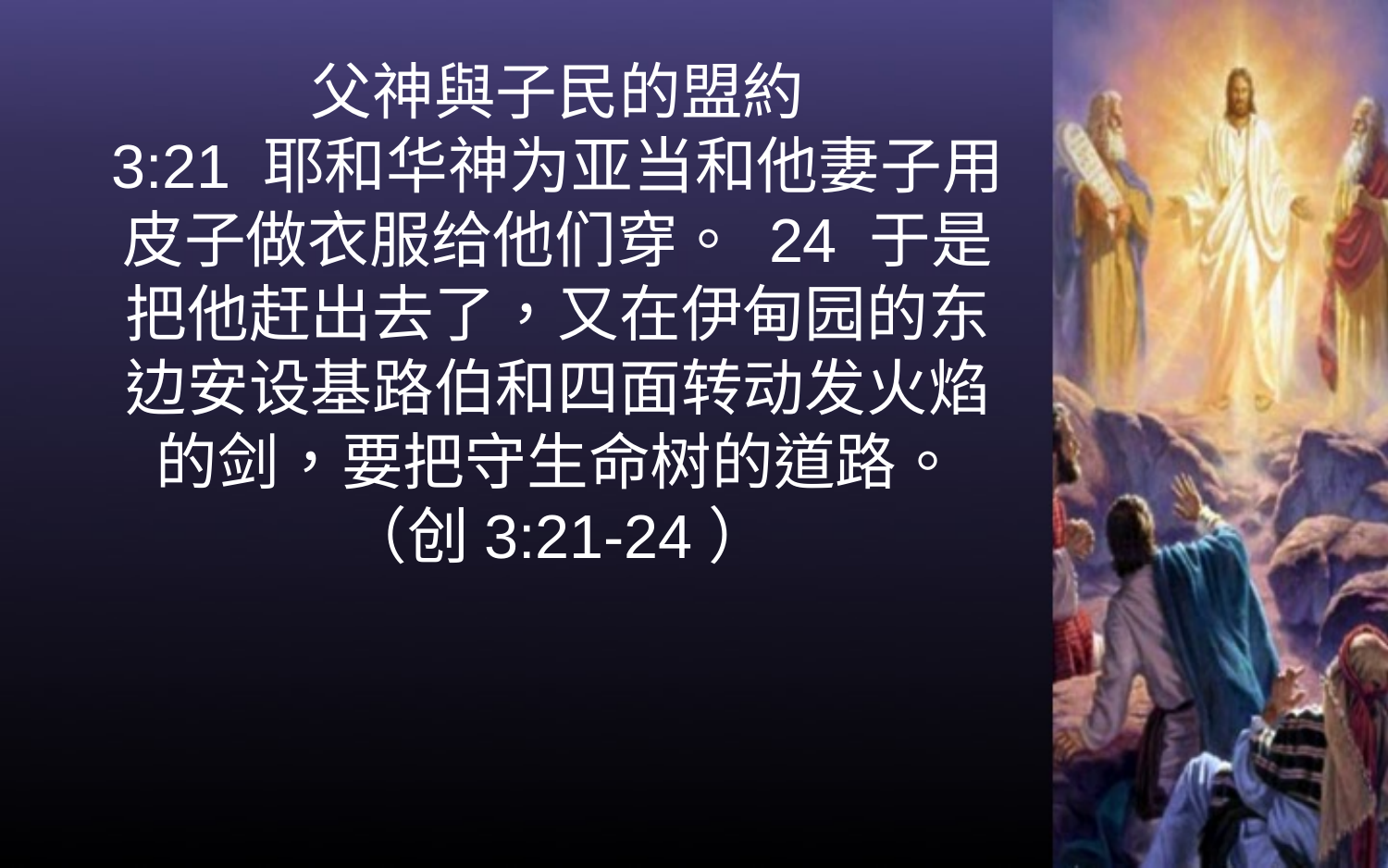

父神與子民的盟約
3:21 耶和华神为亚当和他妻子用皮子做衣服给他们穿。 24 于是把他赶出去了，又在伊甸园的东边安设基路伯和四面转动发火焰的剑，要把守生命树的道路。（创3:21-24）